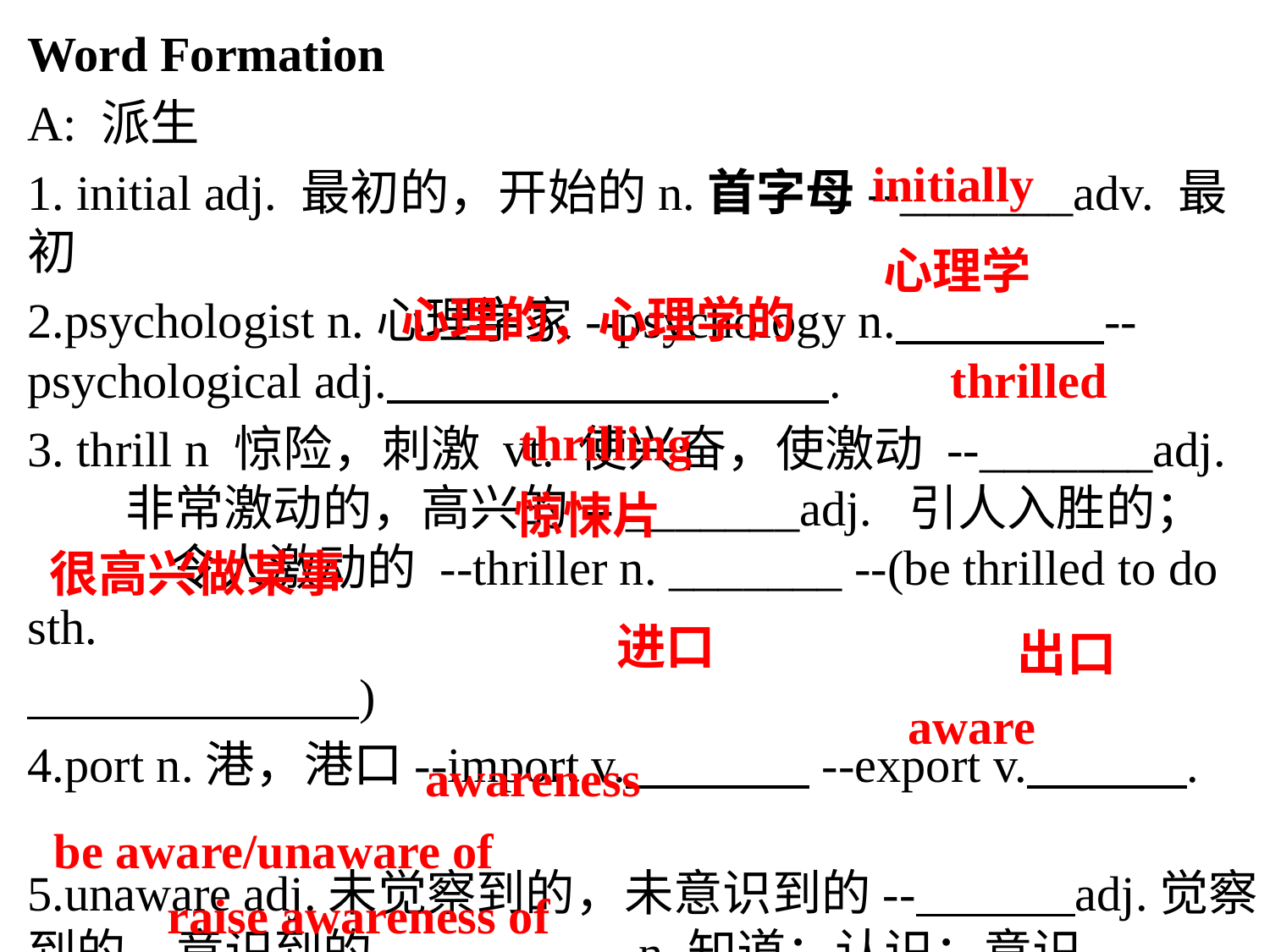

Word Formation
A: 派生
1. initial adj. 最初的，开始的n.首字母--_______adv. 最初
2.psychologist n.心理学家--psychology n.                 --psychological adj.                                    .
3. thrill n 惊险，刺激 vt. 使兴奋，使激动 --_______adj.          非常激动的，高兴的-- _______adj.  引人入胜的；                  令人激动的 --thriller n. _______ --(be thrilled to do sth.
                           )
4.port n.港，港口--import v.                --export v.             .
5.unaware adj.未觉察到的，未意识到的--             adj.觉察到的，意识到的--                  n.知道；认识；意识--
(                                      意识到，觉察到/未意识到，未觉察到--                               提高对...的认识--
initially
心理学
心理的，心理学的
thrilled
thrilling
惊悚片
很高兴做某事
进口
出口
aware
awareness
be aware/unaware of
raise awareness of